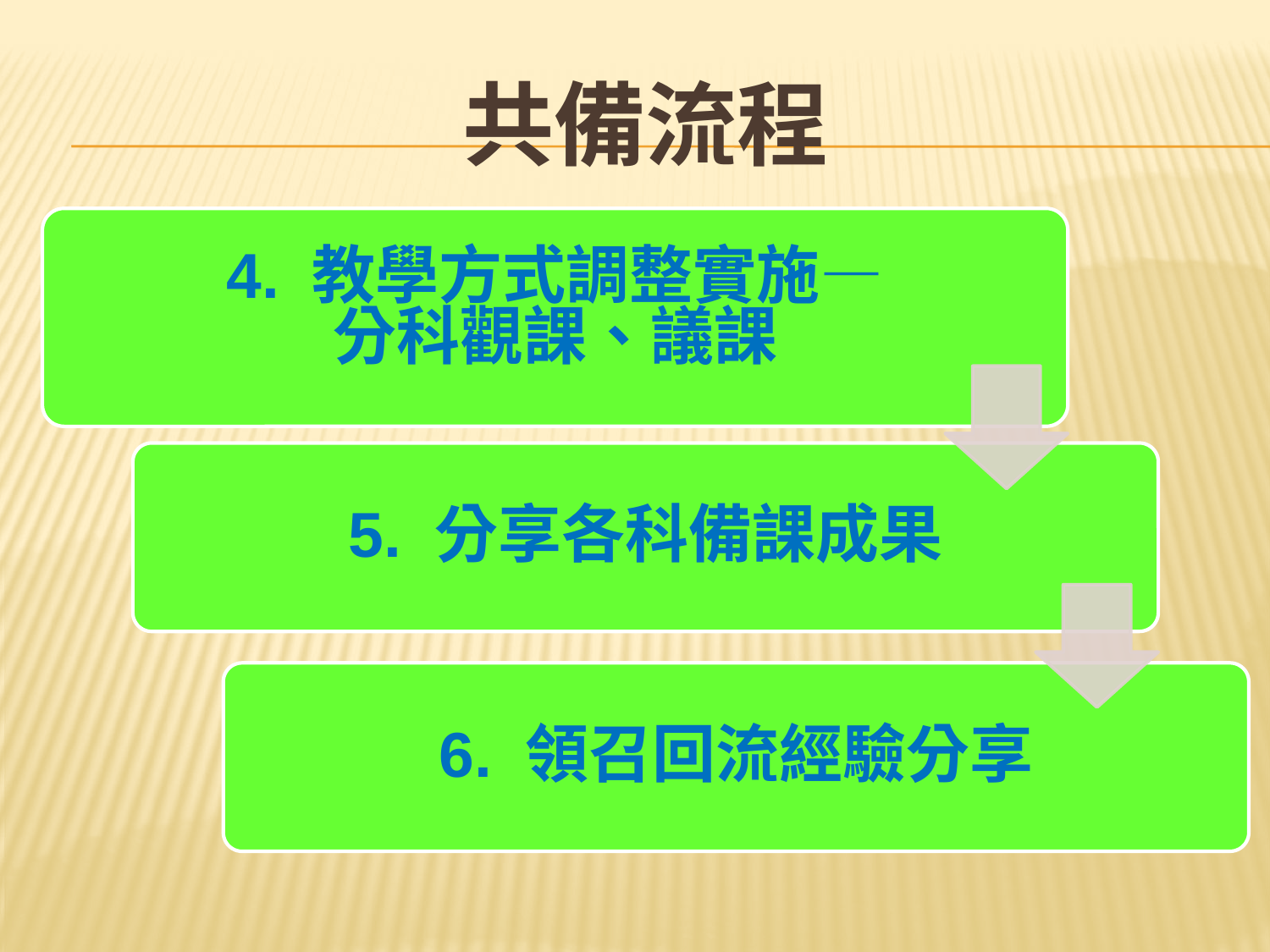

# 共備流程
4. 教學方式調整實施—
分科觀課、議課
5. 分享各科備課成果
6. 領召回流經驗分享